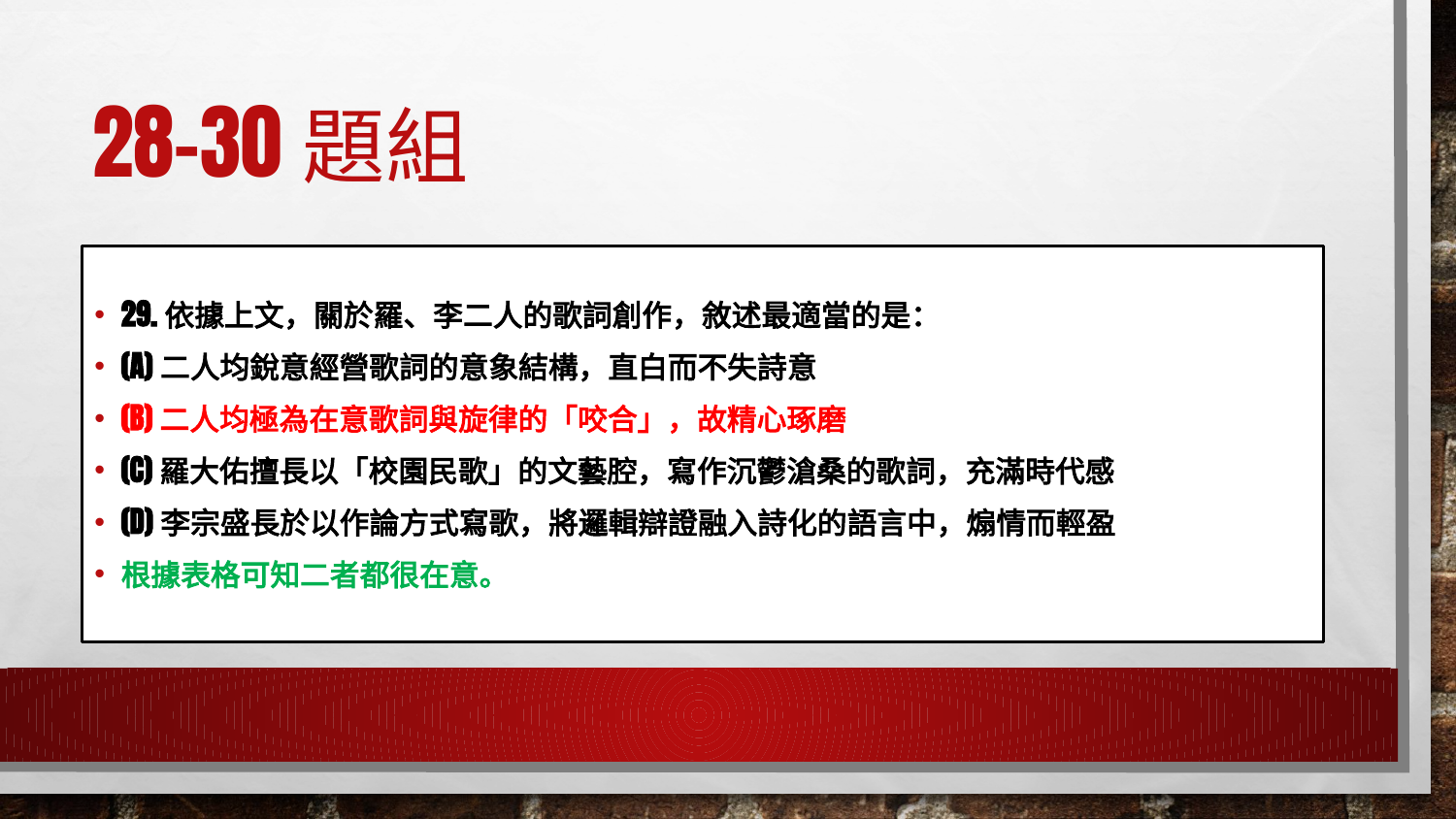

# 28-30題組
29.依據上文，關於羅、李二人的歌詞創作，敘述最適當的是：
(A)二人均銳意經營歌詞的意象結構，直白而不失詩意
(B)二人均極為在意歌詞與旋律的「咬合」，故精心琢磨
(C)羅大佑擅長以「校園民歌」的文藝腔，寫作沉鬱滄桑的歌詞，充滿時代感
(D)李宗盛長於以作論方式寫歌，將邏輯辯證融入詩化的語言中，煽情而輕盈
根據表格可知二者都很在意。